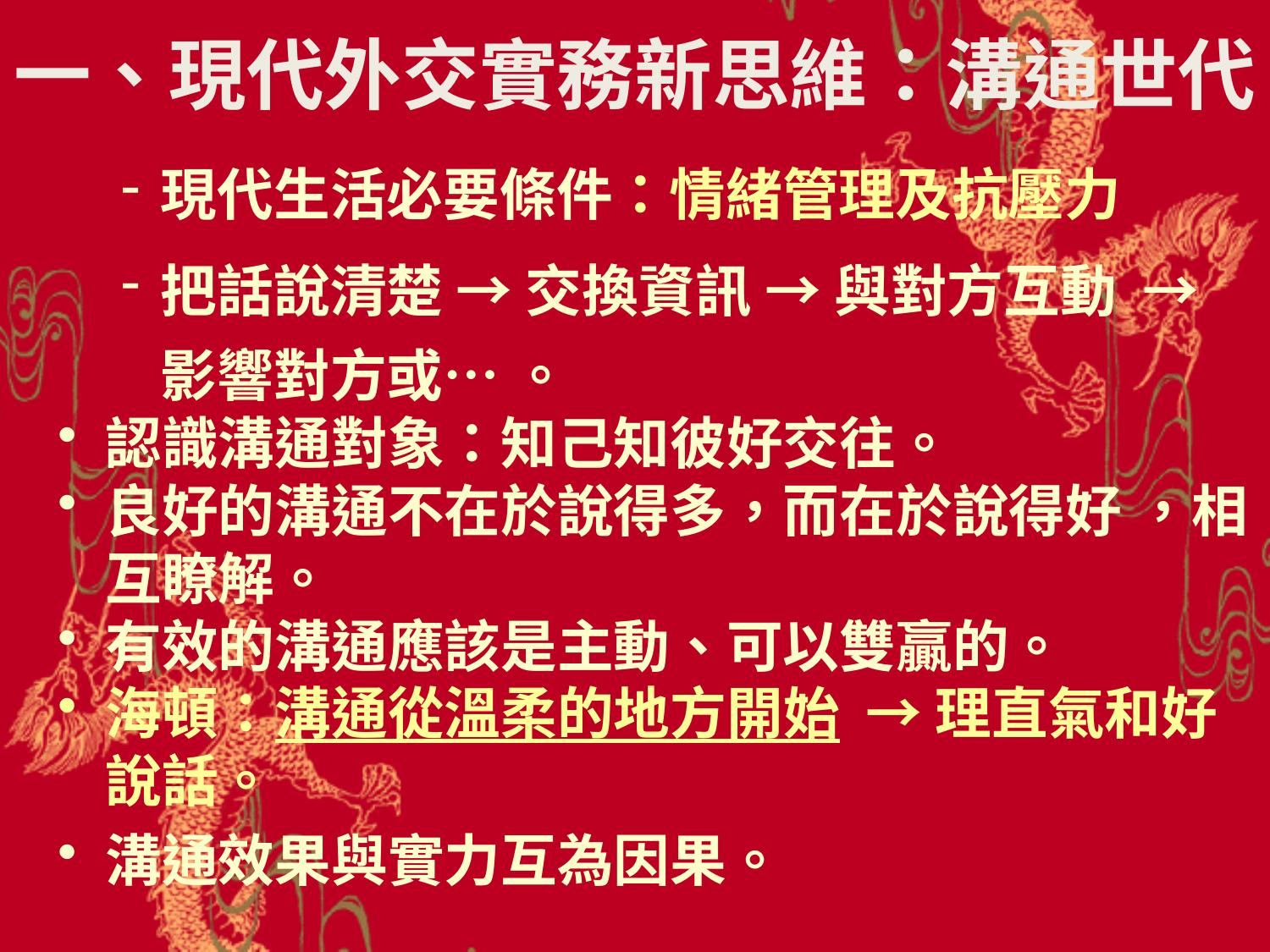

# 一、現代外交實務新思維：溝通世代
現代生活必要條件：情緒管理及抗壓力
把話說清楚 → 交換資訊 → 與對方互動  → 影響對方或… 。
認識溝通對象：知己知彼好交往。
良好的溝通不在於說得多，而在於說得好 ，相互瞭解。
有效的溝通應該是主動、可以雙贏的。
海頓：溝通從溫柔的地方開始  → 理直氣和好說話。
溝通效果與實力互為因果。